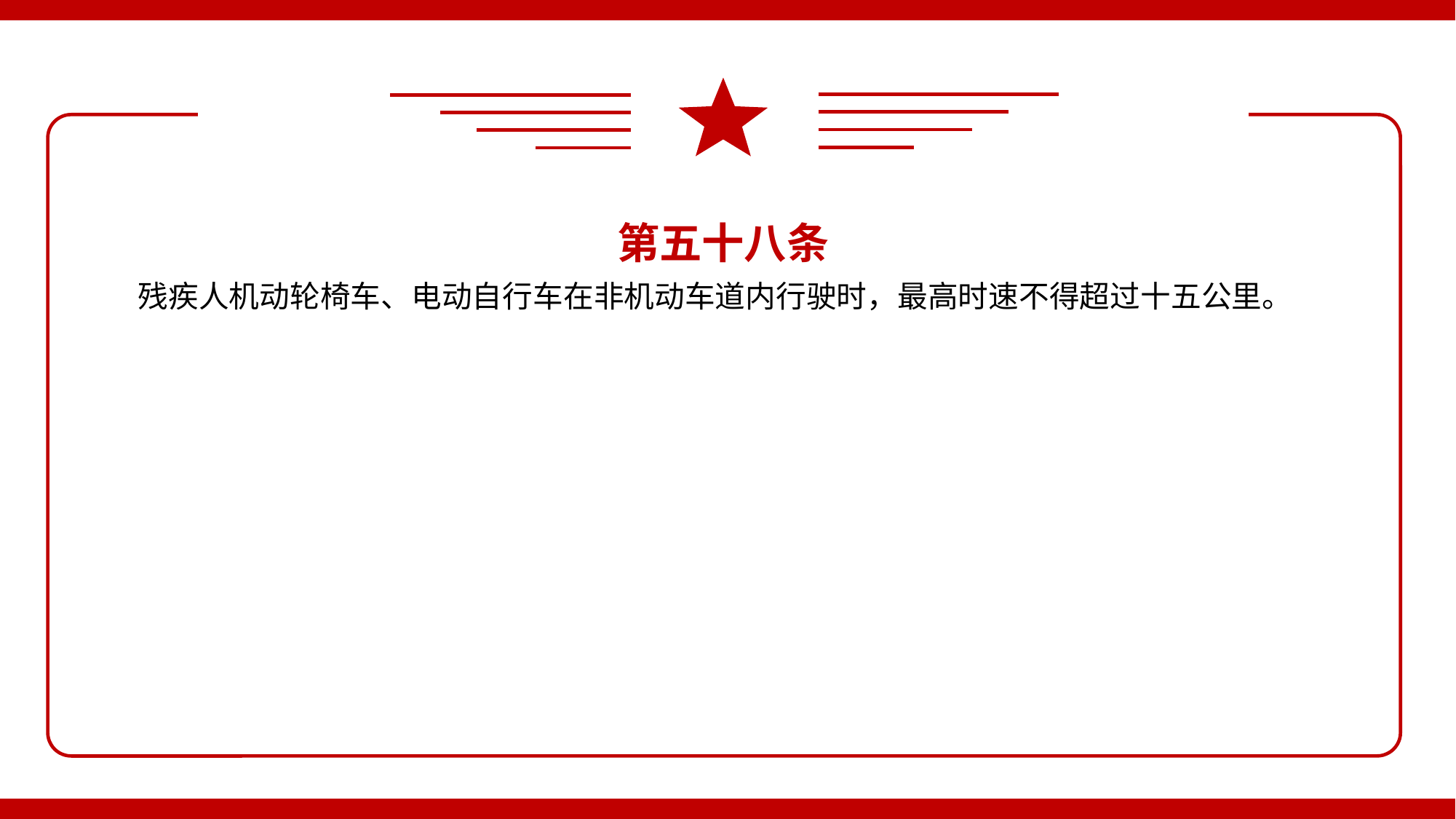

第五十八条
残疾人机动轮椅车、电动自行车在非机动车道内行驶时，最高时速不得超过十五公里。